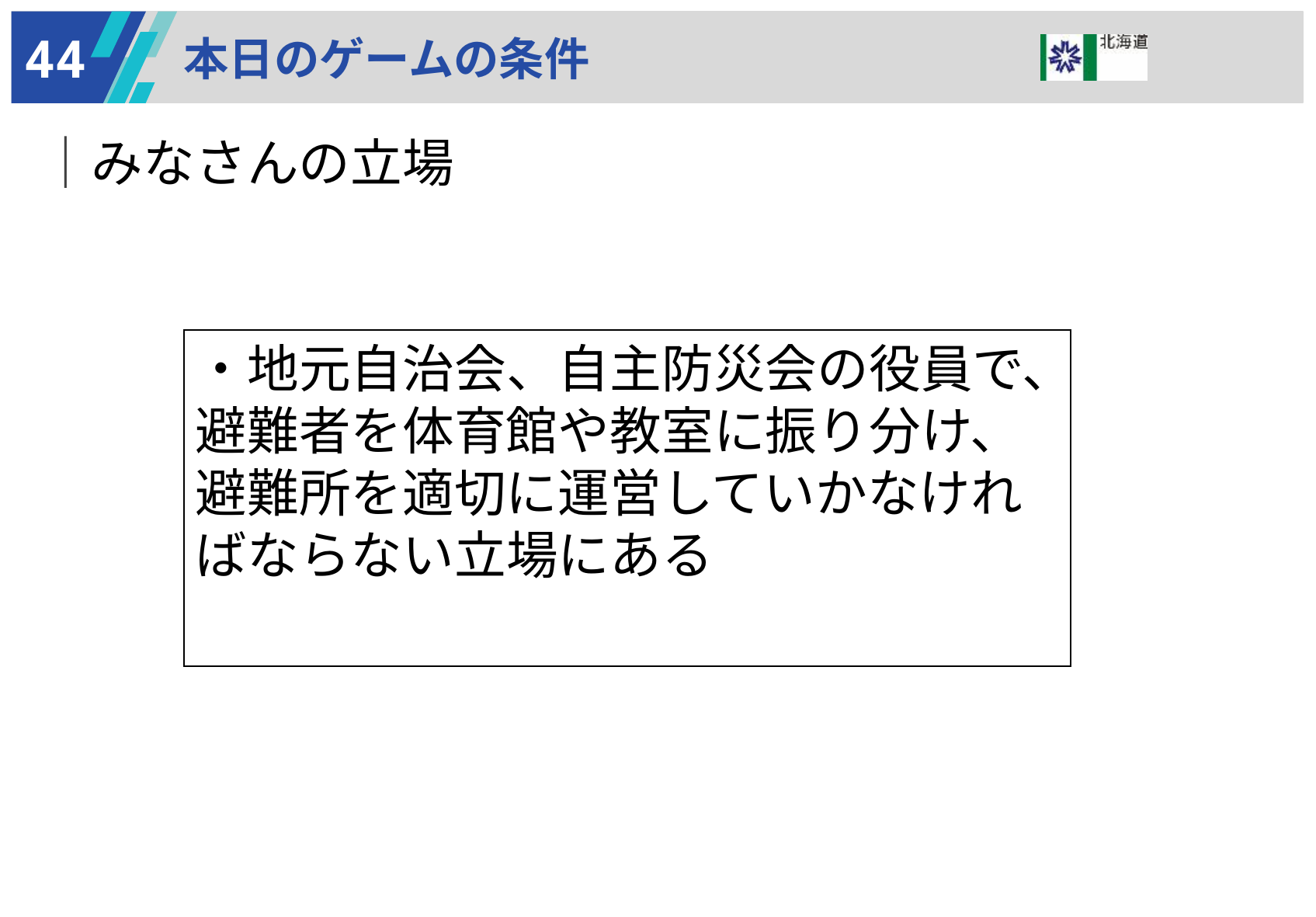

44
本日のゲームの条件
｜みなさんの立場
・地元自治会、自主防災会の役員で、避難者を体育館や教室に振り分け、避難所を適切に運営していかなければならない立場にある